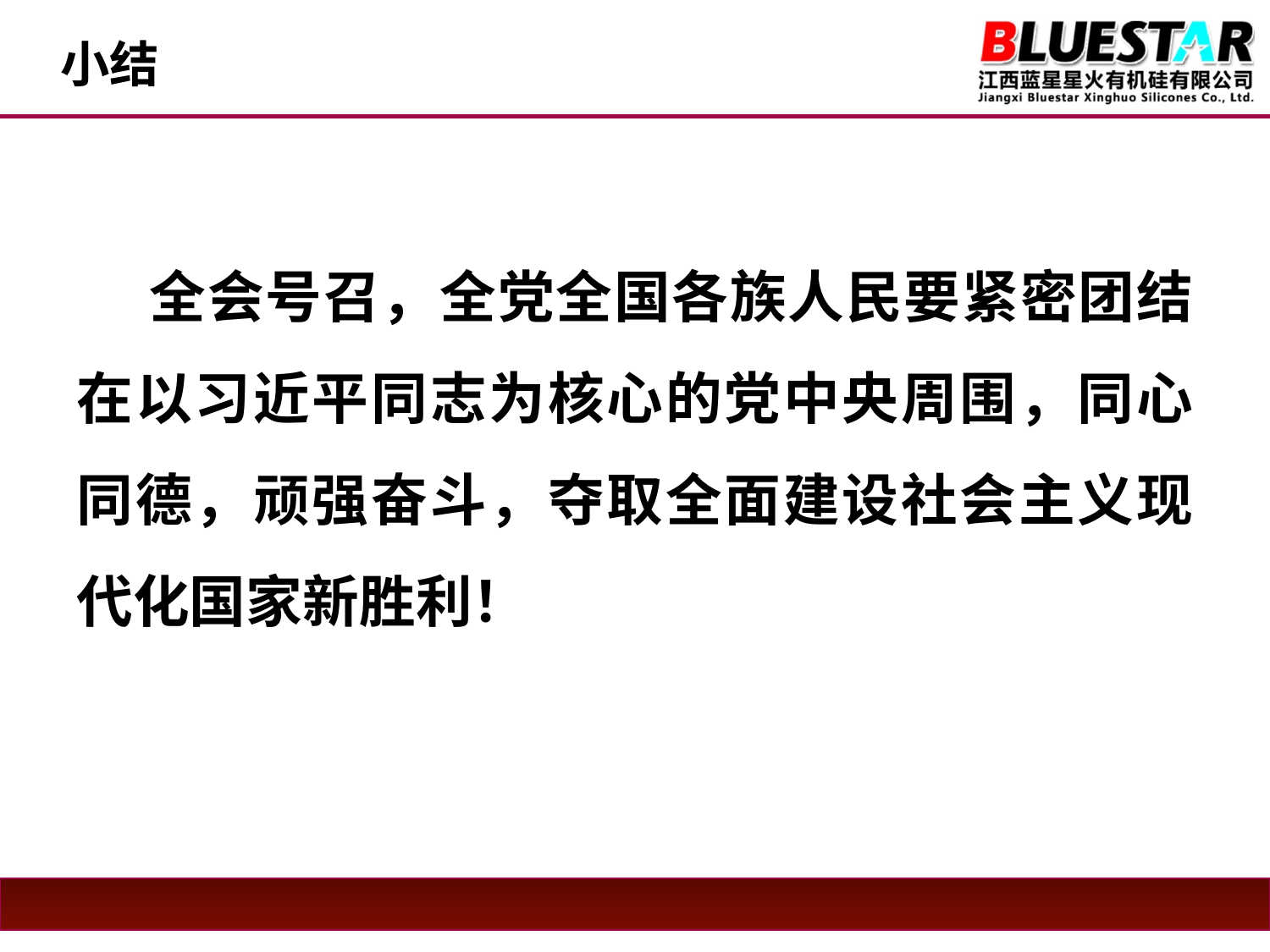

小结
    全会号召，全党全国各族人民要紧密团结在以习近平同志为核心的党中央周围，同心同德，顽强奋斗，夺取全面建设社会主义现代化国家新胜利！